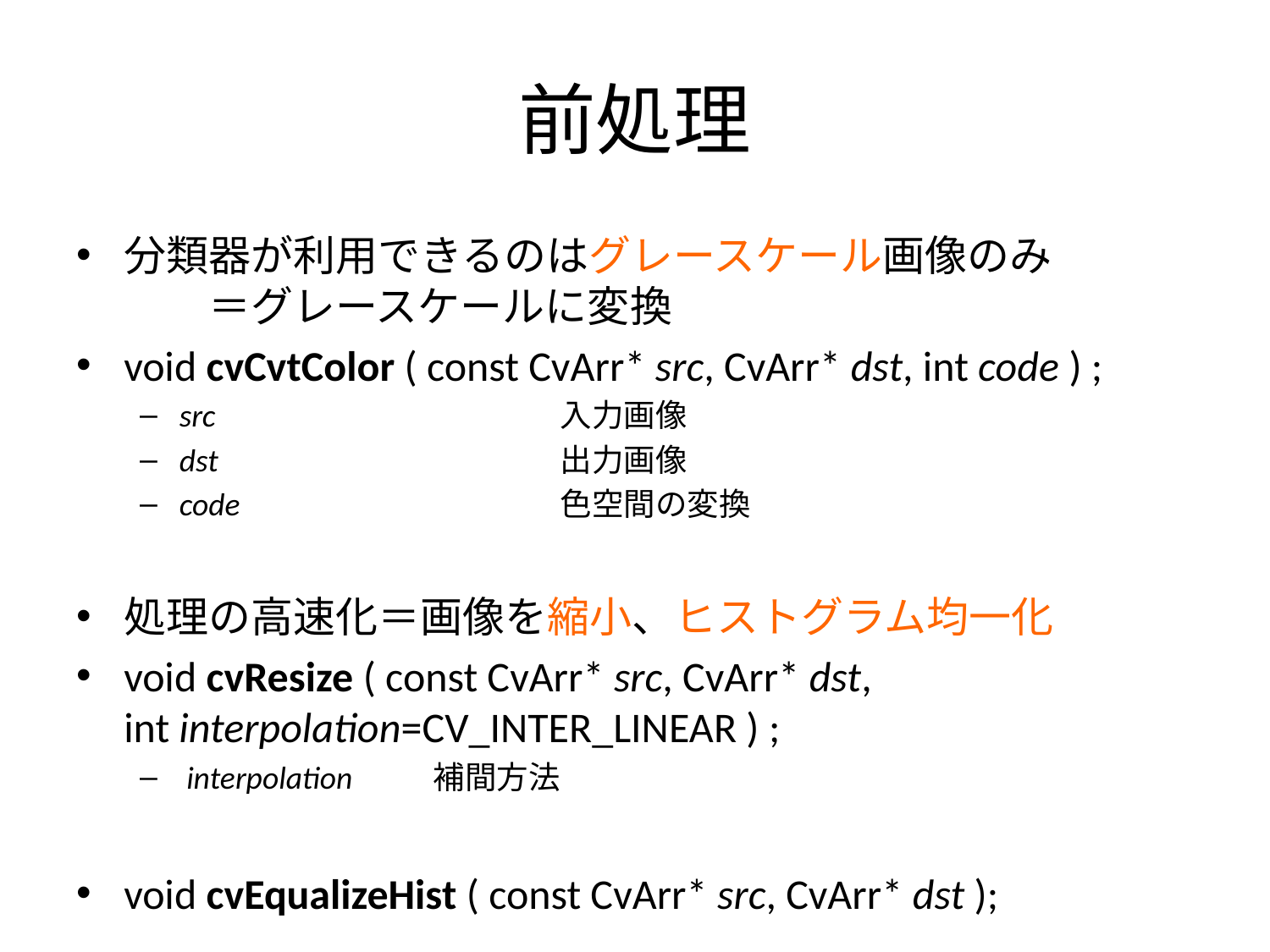

# 前処理
分類器が利用できるのはグレースケール画像のみ　　　　　＝グレースケールに変換
void cvCvtColor ( const CvArr* src, CvArr* dst, int code ) ;
src			入力画像
dst			出力画像
code			色空間の変換

処理の高速化＝画像を縮小、ヒストグラム均一化
void cvResize ( const CvArr* src, CvArr* dst,                              int interpolation=CV_INTER_LINEAR ) ;
 interpolation	補間方法

void cvEqualizeHist ( const CvArr* src, CvArr* dst );